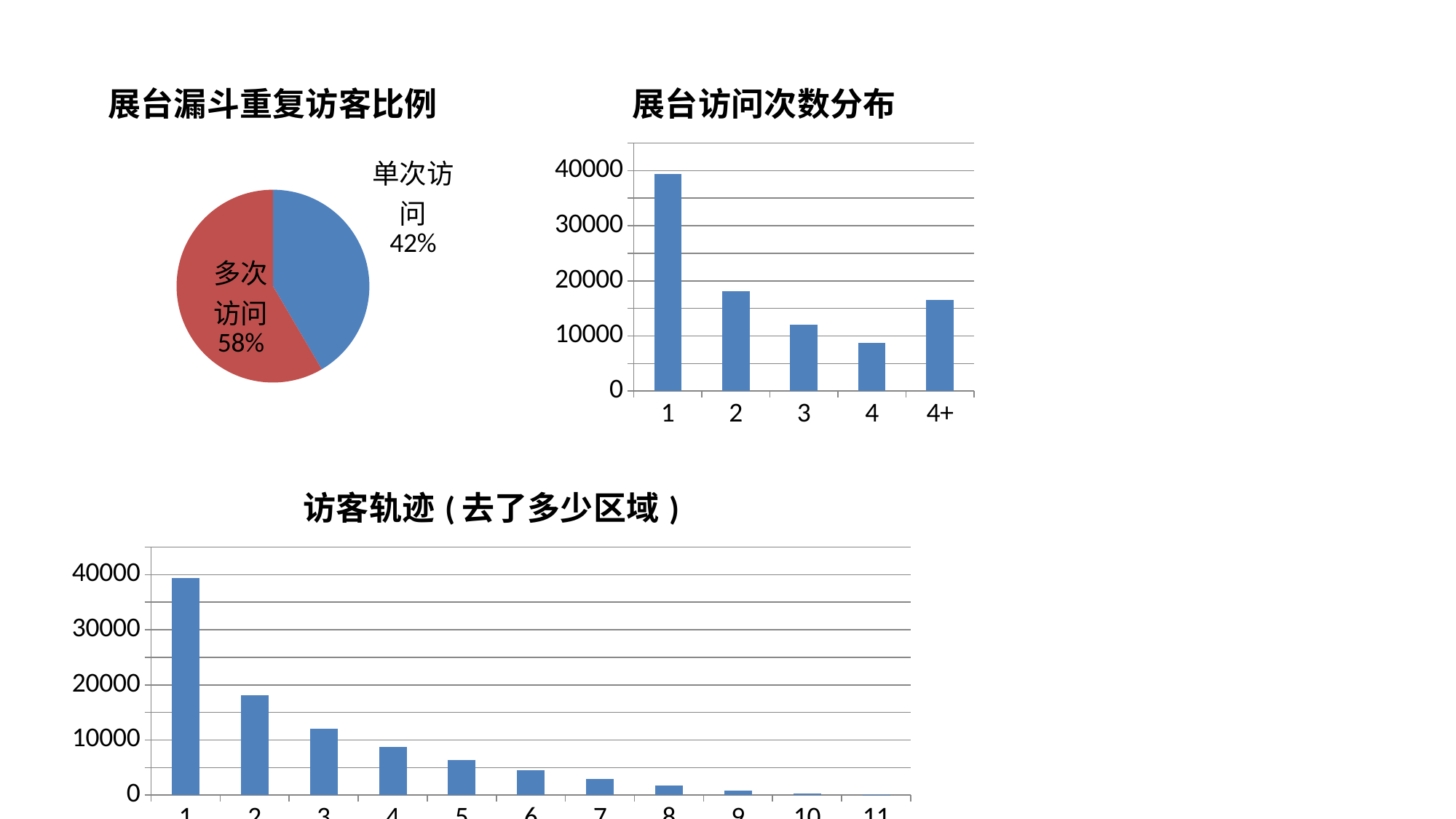

### Chart: 展台漏斗重复访客比例

| Category | 访问次数 |
|---|---|
| 单次访问 | 39440.0 |
| 多次访问 | 55486.0 |

### Chart: 展台访问次数分布

| Category | 访问次数 |
|---|---|
| 1 | 39440.0 |
| 2 | 18096.0 |
| 3 | 12095.0 |
| 4 | 8701.0 |
| 4+ | 16594.0 |

### Chart: 访客轨迹(去了多少区域)

| Category | 访问次数 |
|---|---|
| 1 | 39440.0 |
| 2 | 18096.0 |
| 3 | 12095.0 |
| 4 | 8701.0 |
| 5 | 6352.0 |
| 6 | 4524.0 |
| 7 | 2921.0 |
| 8 | 1725.0 |
| 9 | 765.0 |
| 10 | 277.0 |
| 11 | 30.0 |